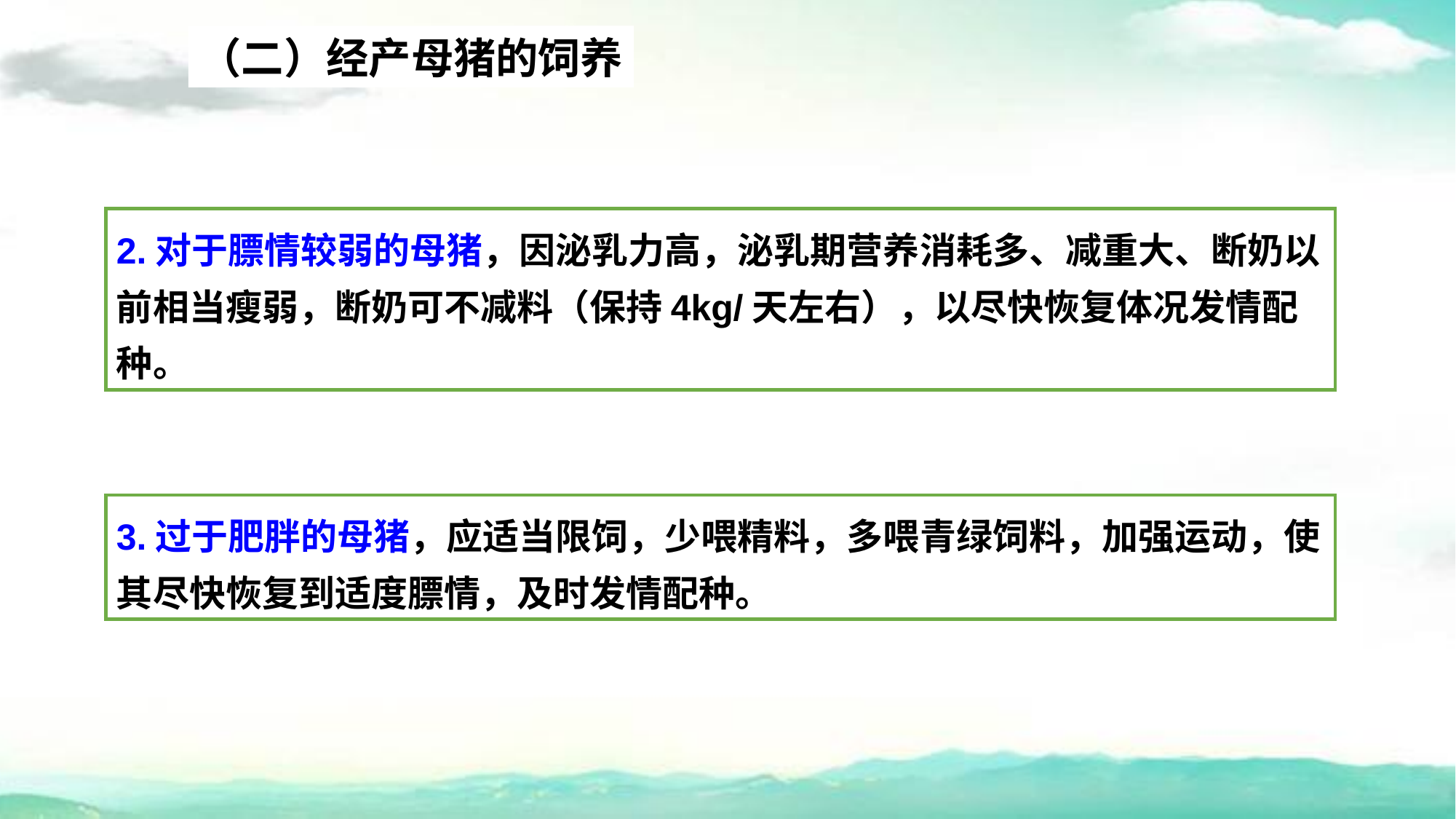

（二）经产母猪的饲养
2.对于膘情较弱的母猪，因泌乳力高，泌乳期营养消耗多、减重大、断奶以前相当瘦弱，断奶可不减料（保持4kg/天左右），以尽快恢复体况发情配种。
3.过于肥胖的母猪，应适当限饲，少喂精料，多喂青绿饲料，加强运动，使其尽快恢复到适度膘情，及时发情配种。